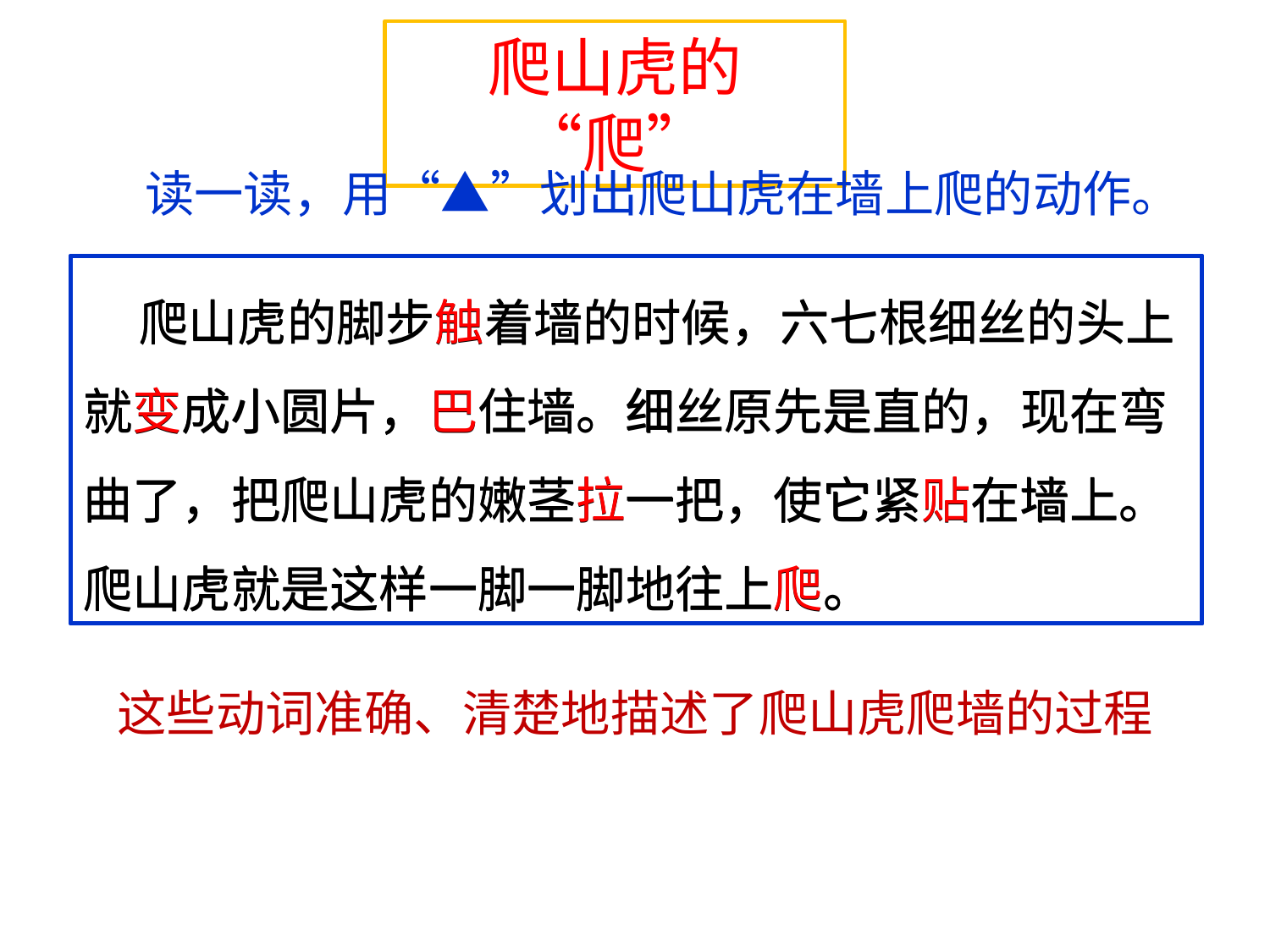

爬山虎的“爬”
读一读，用“▲”划出爬山虎在墙上爬的动作。
    爬山虎的脚步触着墙的时候，六七根细丝的头上就变成小圆片，巴住墙。细丝原先是直的，现在弯曲了，把爬山虎的嫩茎拉一把，使它紧贴在墙上。爬山虎就是这样一脚一脚地往上爬。
    爬山虎的脚步触着墙的时候，六七根细丝的头上就变成小圆片，巴住墙。细丝原先是直的，现在弯曲了，把爬山虎的嫩茎拉一把，使它紧贴在墙上。爬山虎就是这样一脚一脚地往上爬。
这些动词准确、清楚地描述了爬山虎爬墙的过程